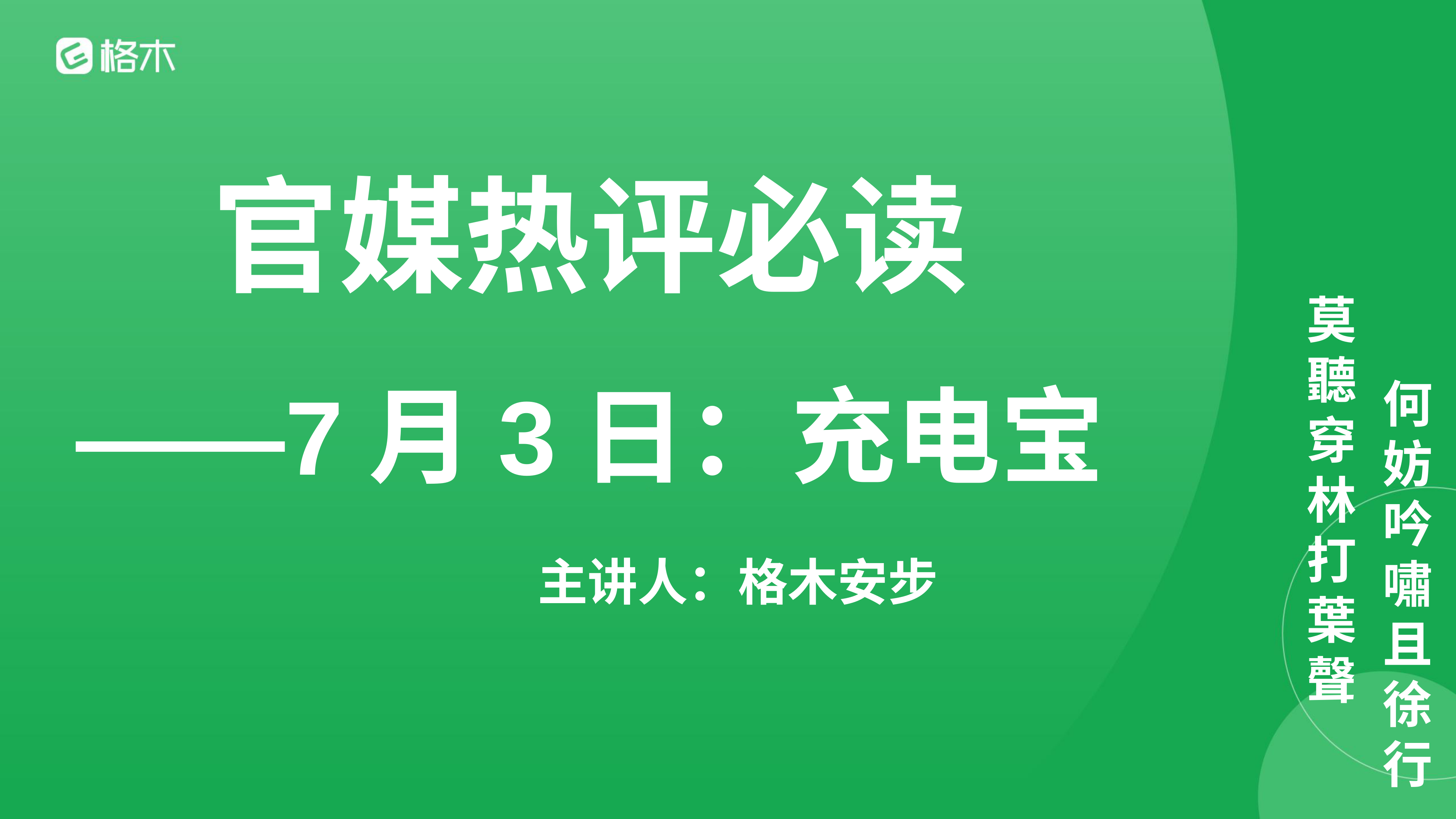

官媒热评必读
——7月3日：充电宝

莫聽穿林打葉聲

何妨吟嘯且徐行
主讲人：格木安步